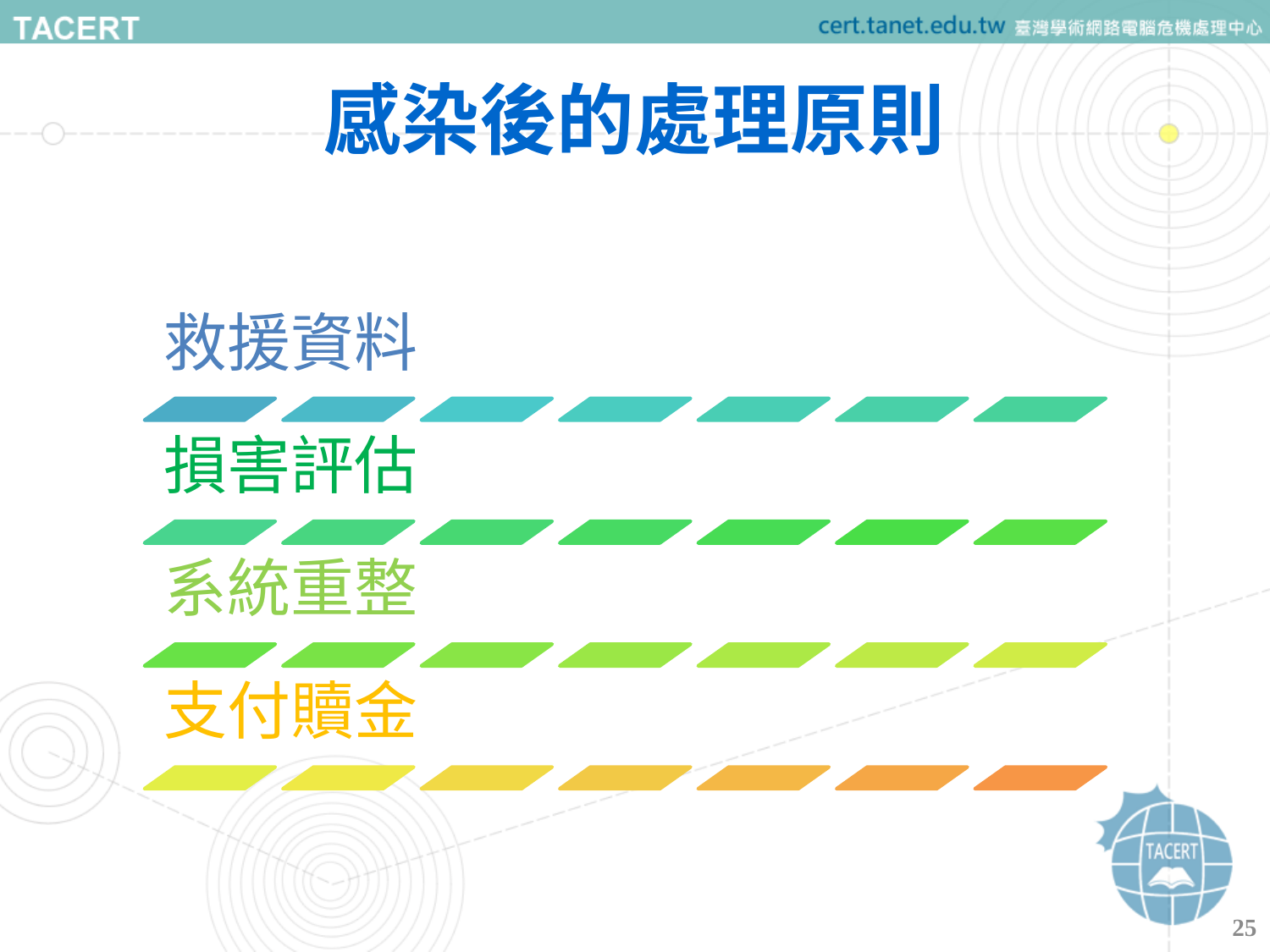

# 感染後的處理原則
救援資料
損害評估
系統重整
支付贖金
25